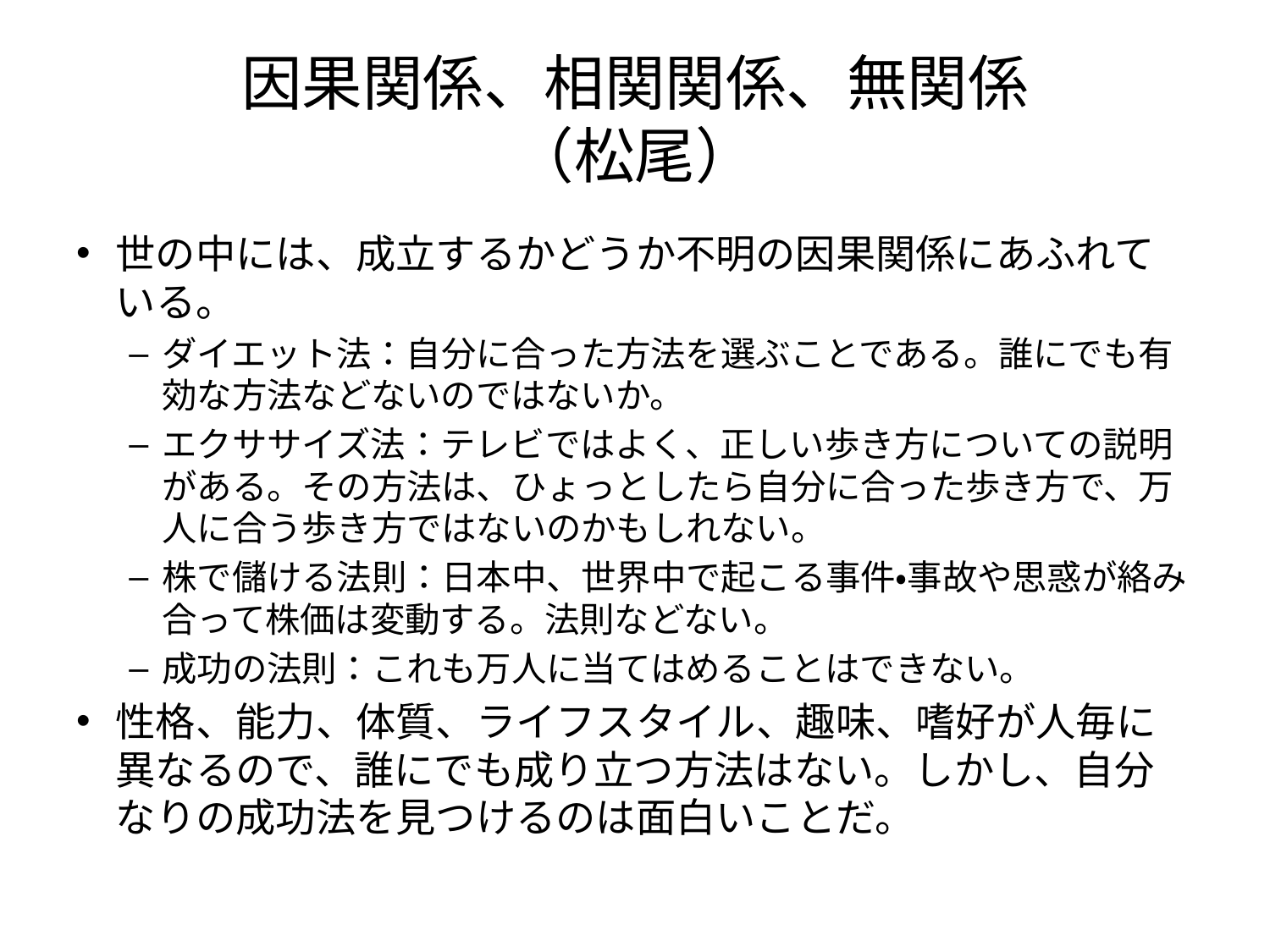

# 因果関係、相関関係、無関係 （松尾）
世の中には、成立するかどうか不明の因果関係にあふれている。
ダイエット法：自分に合った方法を選ぶことである。誰にでも有効な方法などないのではないか。
エクササイズ法：テレビではよく、正しい歩き方についての説明がある。その方法は、ひょっとしたら自分に合った歩き方で、万人に合う歩き方ではないのかもしれない。
株で儲ける法則：日本中、世界中で起こる事件・事故や思惑が絡み合って株価は変動する。法則などない。
成功の法則：これも万人に当てはめることはできない。
性格、能力、体質、ライフスタイル、趣味、嗜好が人毎に異なるので、誰にでも成り立つ方法はない。しかし、自分なりの成功法を見つけるのは面白いことだ。